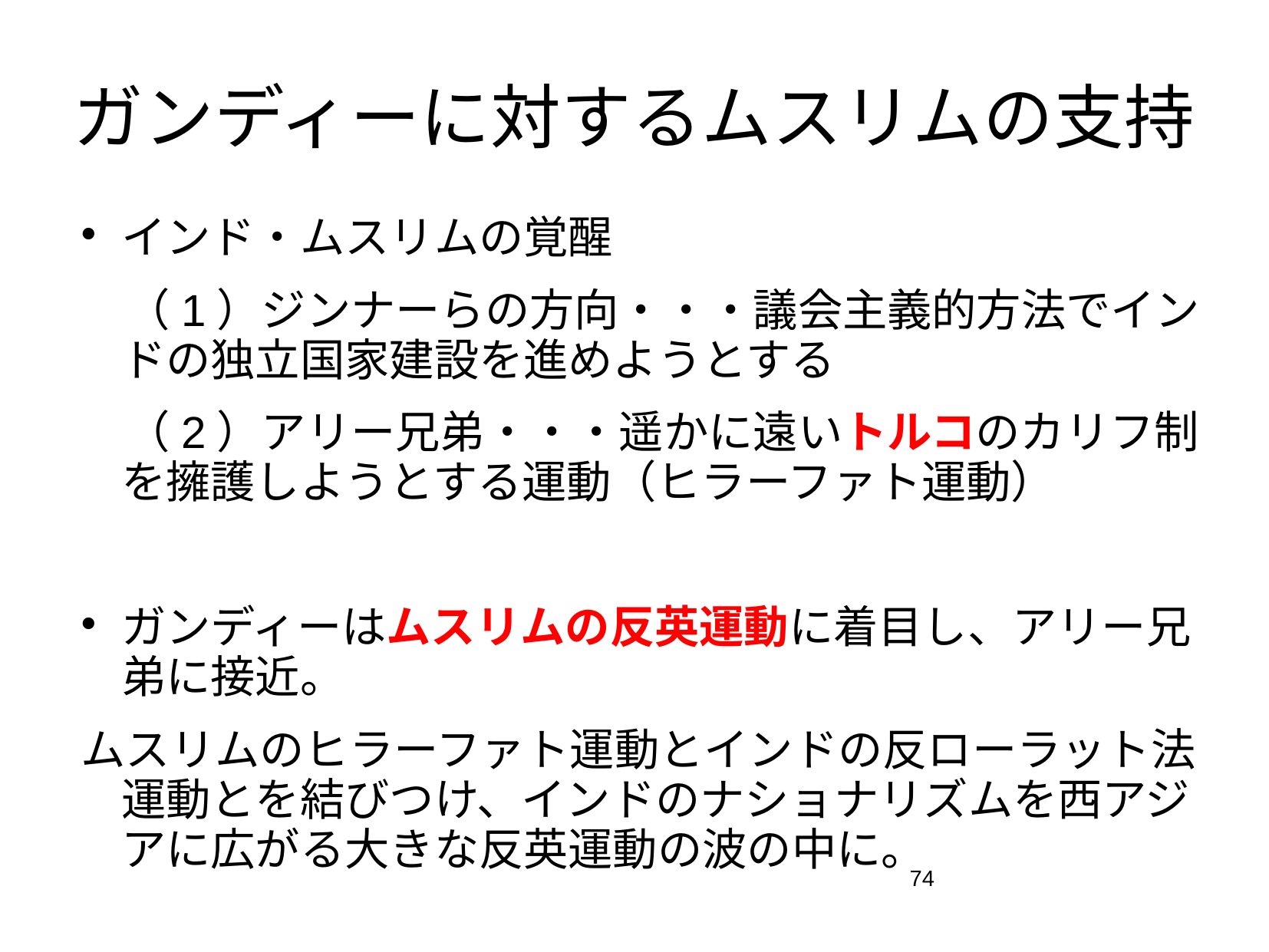

# ガンディーに対するムスリムの支持
インド・ムスリムの覚醒
　（1）ジンナーらの方向・・・議会主義的方法でインドの独立国家建設を進めようとする
　（2）アリー兄弟・・・遥かに遠いトルコのカリフ制を擁護しようとする運動（ヒラーファト運動）

ガンディーはムスリムの反英運動に着目し、アリー兄弟に接近。
ムスリムのヒラーファト運動とインドの反ローラット法運動とを結びつけ、インドのナショナリズムを西アジアに広がる大きな反英運動の波の中に。
74